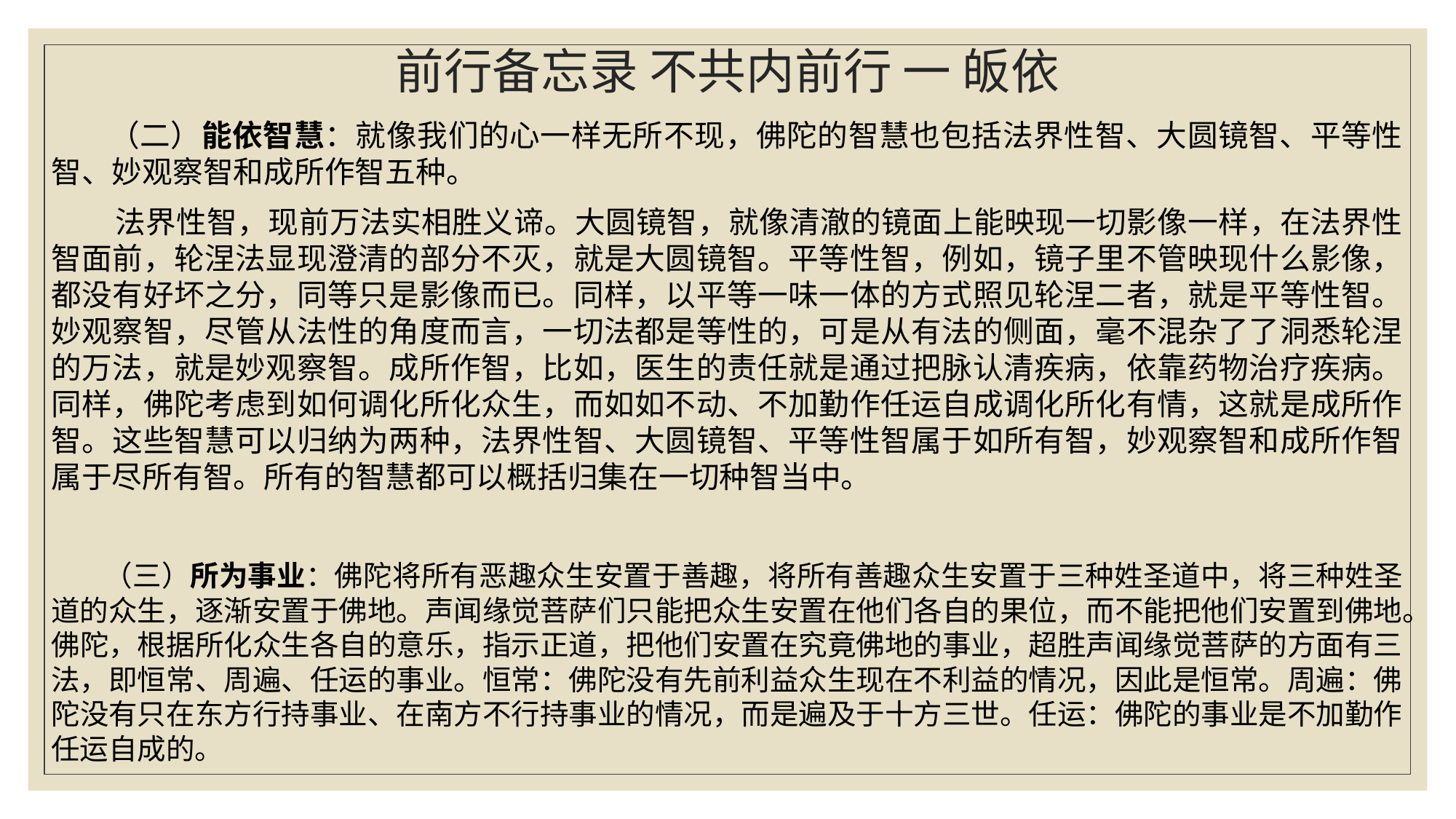

# 前行备忘录 不共内前行 一 皈依
       （二）能依智慧：就像我们的心一样无所不现，佛陀的智慧也包括法界性智、大圆镜智、平等性智、妙观察智和成所作智五种。
        法界性智，现前万法实相胜义谛。大圆镜智，就像清澈的镜面上能映现一切影像一样，在法界性智面前，轮涅法显现澄清的部分不灭，就是大圆镜智。平等性智，例如，镜子里不管映现什么影像，都没有好坏之分，同等只是影像而已。同样，以平等一味一体的方式照见轮涅二者，就是平等性智。妙观察智，尽管从法性的角度而言，一切法都是等性的，可是从有法的侧面，毫不混杂了了洞悉轮涅的万法，就是妙观察智。成所作智，比如，医生的责任就是通过把脉认清疾病，依靠药物治疗疾病。同样，佛陀考虑到如何调化所化众生，而如如不动、不加勤作任运自成调化所化有情，这就是成所作智。这些智慧可以归纳为两种，法界性智、大圆镜智、平等性智属于如所有智，妙观察智和成所作智属于尽所有智。所有的智慧都可以概括归集在一切种智当中。

       （三）所为事业：佛陀将所有恶趣众生安置于善趣，将所有善趣众生安置于三种姓圣道中，将三种姓圣道的众生，逐渐安置于佛地。声闻缘觉菩萨们只能把众生安置在他们各自的果位，而不能把他们安置到佛地。佛陀，根据所化众生各自的意乐，指示正道，把他们安置在究竟佛地的事业，超胜声闻缘觉菩萨的方面有三法，即恒常、周遍、任运的事业。恒常：佛陀没有先前利益众生现在不利益的情况，因此是恒常。周遍：佛陀没有只在东方行持事业、在南方不行持事业的情况，而是遍及于十方三世。任运：佛陀的事业是不加勤作任运自成的。